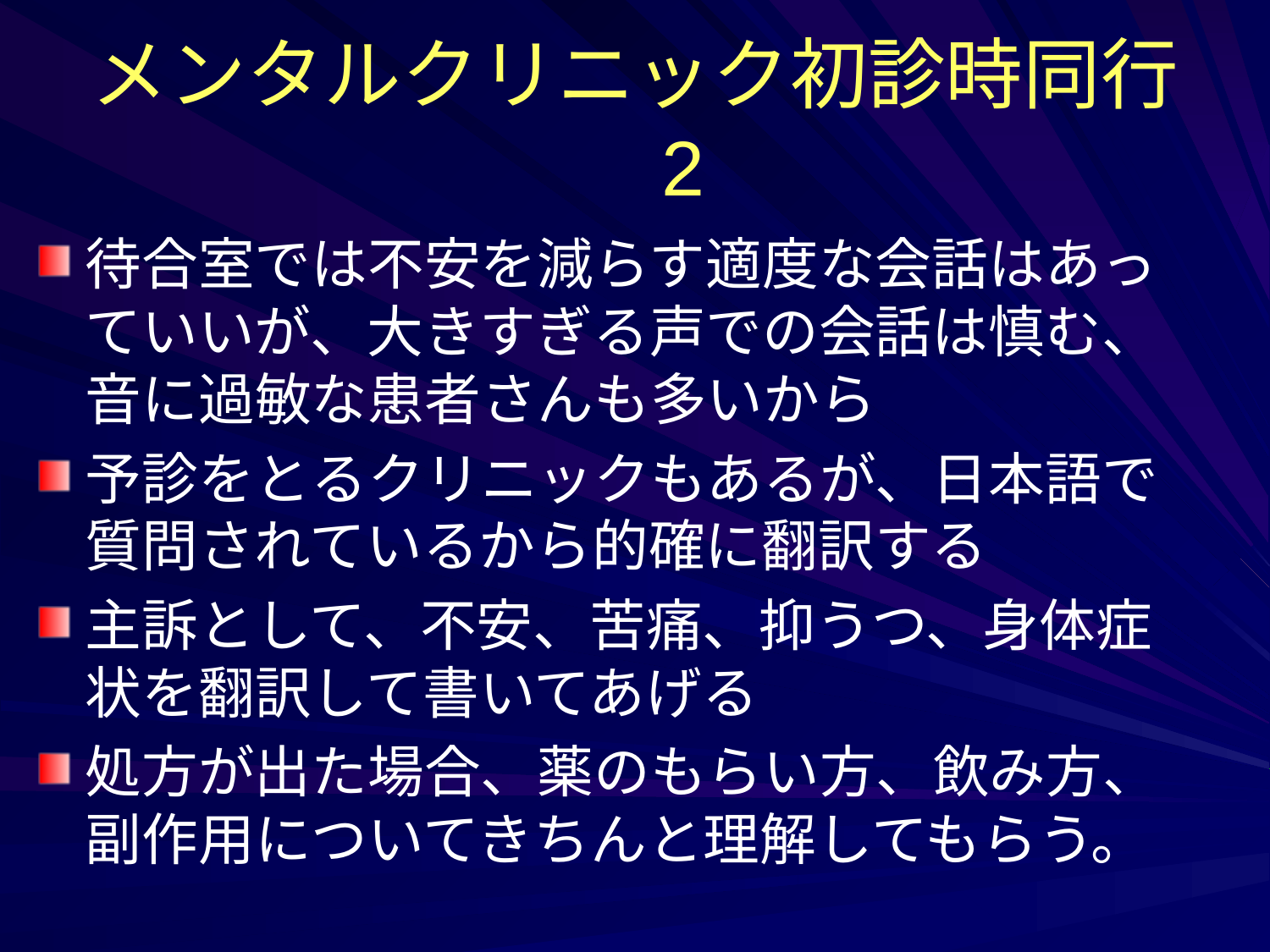

# メンタルクリニック初診時同行　2
待合室では不安を減らす適度な会話はあっていいが、大きすぎる声での会話は慎む、音に過敏な患者さんも多いから
予診をとるクリニックもあるが、日本語で質問されているから的確に翻訳する
主訴として、不安、苦痛、抑うつ、身体症状を翻訳して書いてあげる
処方が出た場合、薬のもらい方、飲み方、副作用についてきちんと理解してもらう。